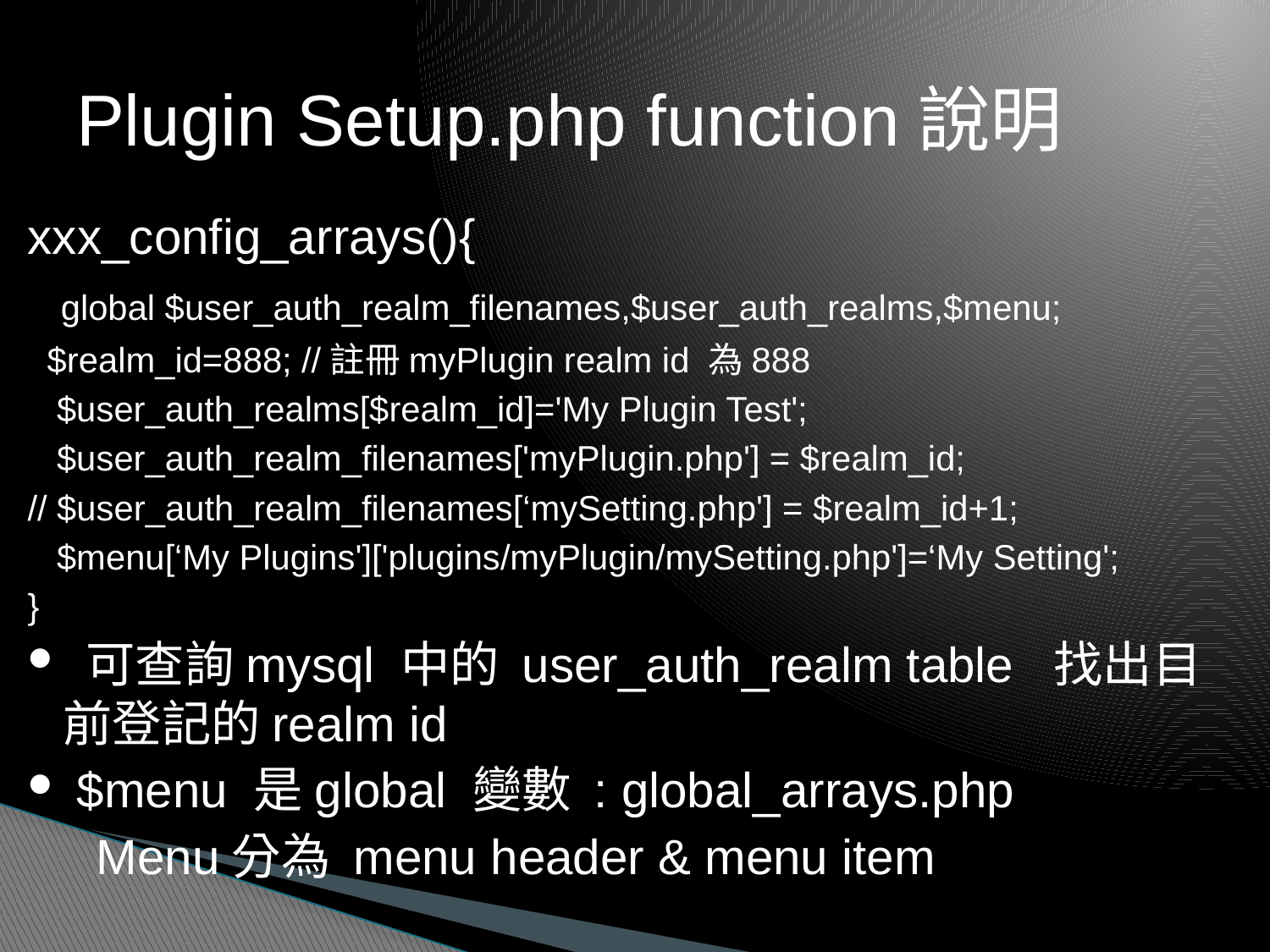

# Plugin Setup.php function說明
xxx_config_arrays(){
   global $user_auth_realm_filenames,$user_auth_realms,$menu;
  $realm_id=888; //註冊myPlugin realm id 為888
   $user_auth_realms[$realm_id]='My Plugin Test';
   $user_auth_realm_filenames['myPlugin.php'] = $realm_id;
// $user_auth_realm_filenames[‘mySetting.php'] = $realm_id+1;
   $menu[‘My Plugins']['plugins/myPlugin/mySetting.php']=‘My Setting';
}
 可查詢mysql 中的 user_auth_realm table  找出目 前登記的realm id
 $menu 是global 變數 : global_arrays.php
     Menu分為 menu header & menu item